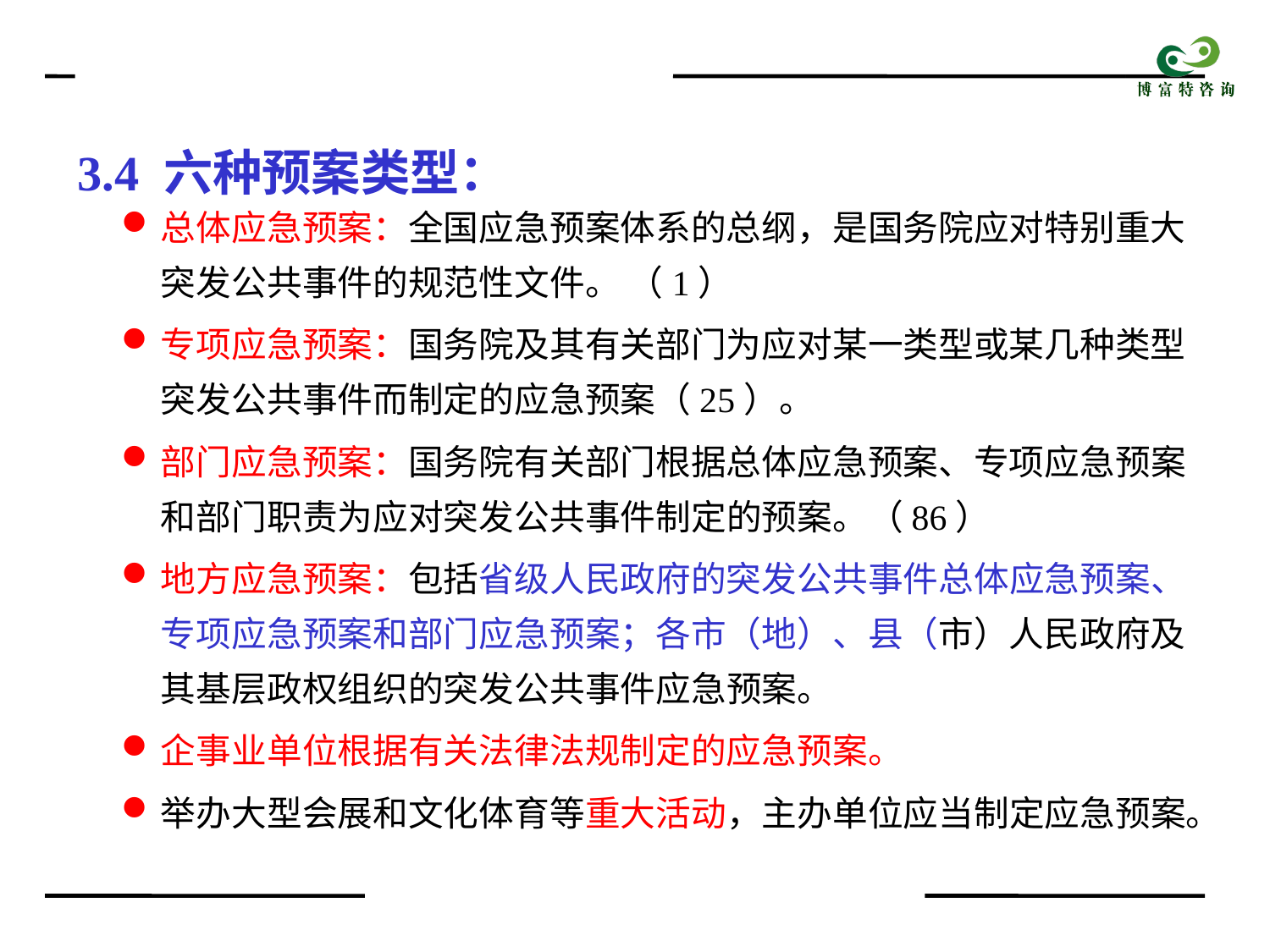

3.4 六种预案类型：
总体应急预案：全国应急预案体系的总纲，是国务院应对特别重大突发公共事件的规范性文件。 （1）
专项应急预案：国务院及其有关部门为应对某一类型或某几种类型突发公共事件而制定的应急预案（25）。
部门应急预案：国务院有关部门根据总体应急预案、专项应急预案和部门职责为应对突发公共事件制定的预案。（86）
地方应急预案：包括省级人民政府的突发公共事件总体应急预案、专项应急预案和部门应急预案；各市（地）、县（市）人民政府及其基层政权组织的突发公共事件应急预案。
企事业单位根据有关法律法规制定的应急预案。
举办大型会展和文化体育等重大活动，主办单位应当制定应急预案。